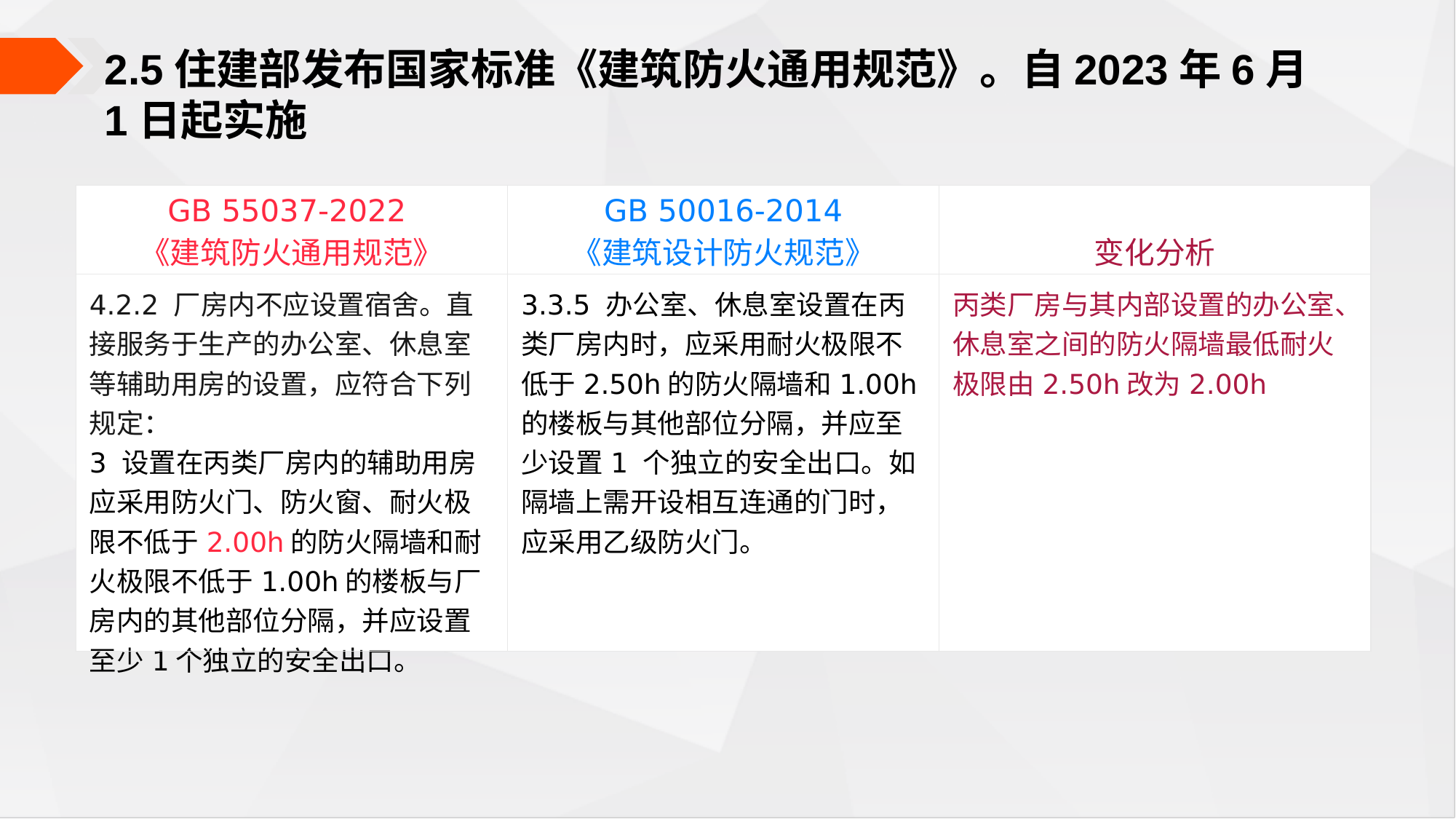

2.5住建部发布国家标准《建筑防火通用规范》。自2023年6月1日起实施

| GB 55037-2022  《建筑防火通用规范》 | GB 50016-2014 《建筑设计防火规范》 | 变化分析 |
| --- | --- | --- |
| 4.2.2 厂房内不应设置宿舍。直接服务于生产的办公室、休息室等辅助用房的设置，应符合下列规定： 3 设置在丙类厂房内的辅助用房应采用防火门、防火窗、耐火极限不低于2.00h的防火隔墙和耐火极限不低于1.00h的楼板与厂房内的其他部位分隔，并应设置至少1个独立的安全出口。 | 3.3.5 办公室、休息室设置在丙类厂房内时，应采用耐火极限不低于2.50h的防火隔墙和1.00h 的楼板与其他部位分隔，并应至少设置1 个独立的安全出口。如隔墙上需开设相互连通的门时，应采用乙级防火门。 | 丙类厂房与其内部设置的办公室、休息室之间的防火隔墙最低耐火极限由2.50h改为2.00h |